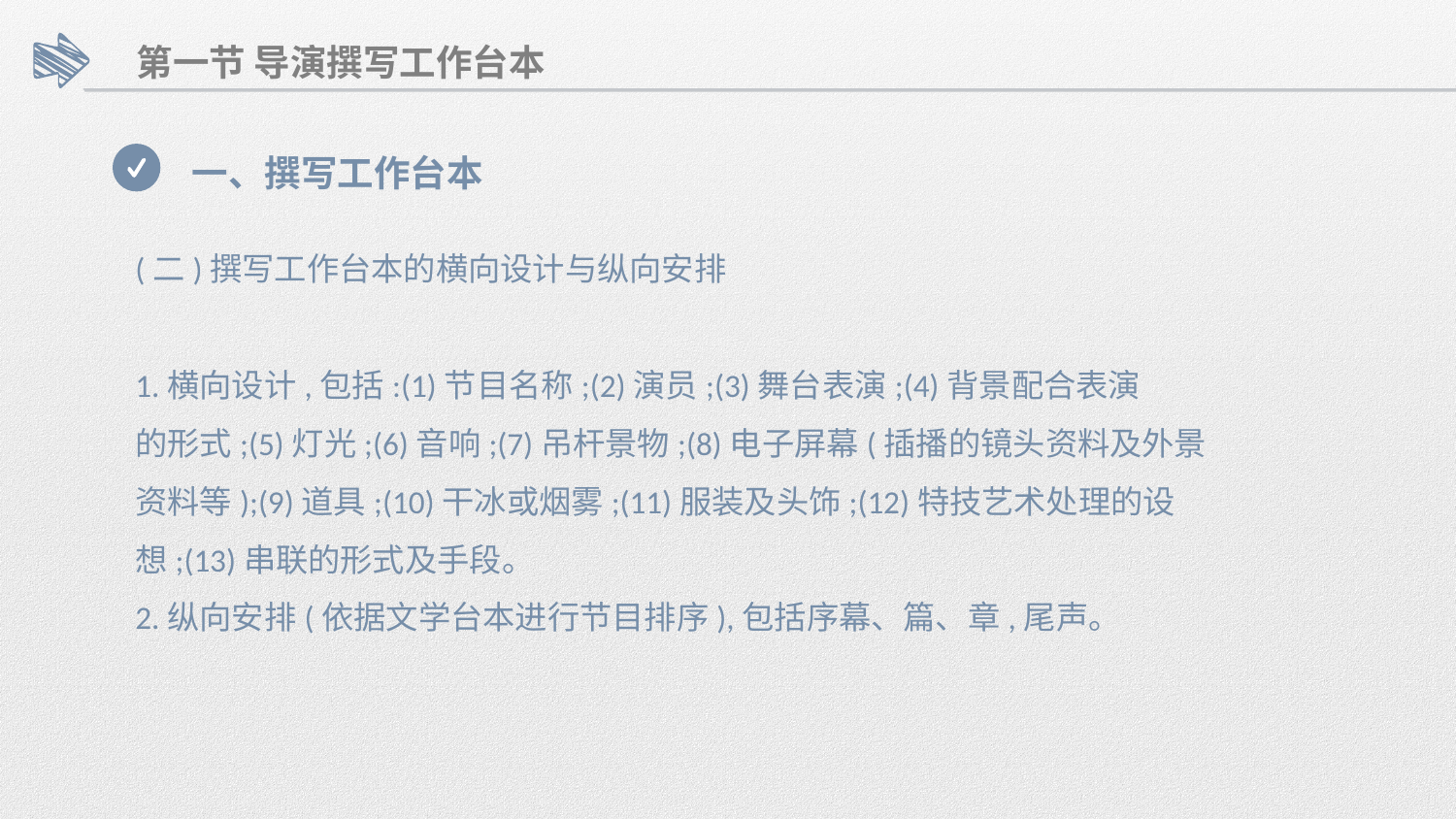

第一节 导演撰写工作台本
一、撰写工作台本

(二)撰写工作台本的横向设计与纵向安排

1.横向设计,包括:(1)节目名称;(2)演员;(3)舞台表演;(4)背景配合表演
的形式;(5)灯光;(6)音响;(7)吊杆景物;(8)电子屏幕(插播的镜头资料及外景
资料等);(9)道具;(10)干冰或烟雾;(11)服装及头饰;(12)特技艺术处理的设
想;(13)串联的形式及手段。
2.纵向安排(依据文学台本进行节目排序),包括序幕、篇、章,尾声。